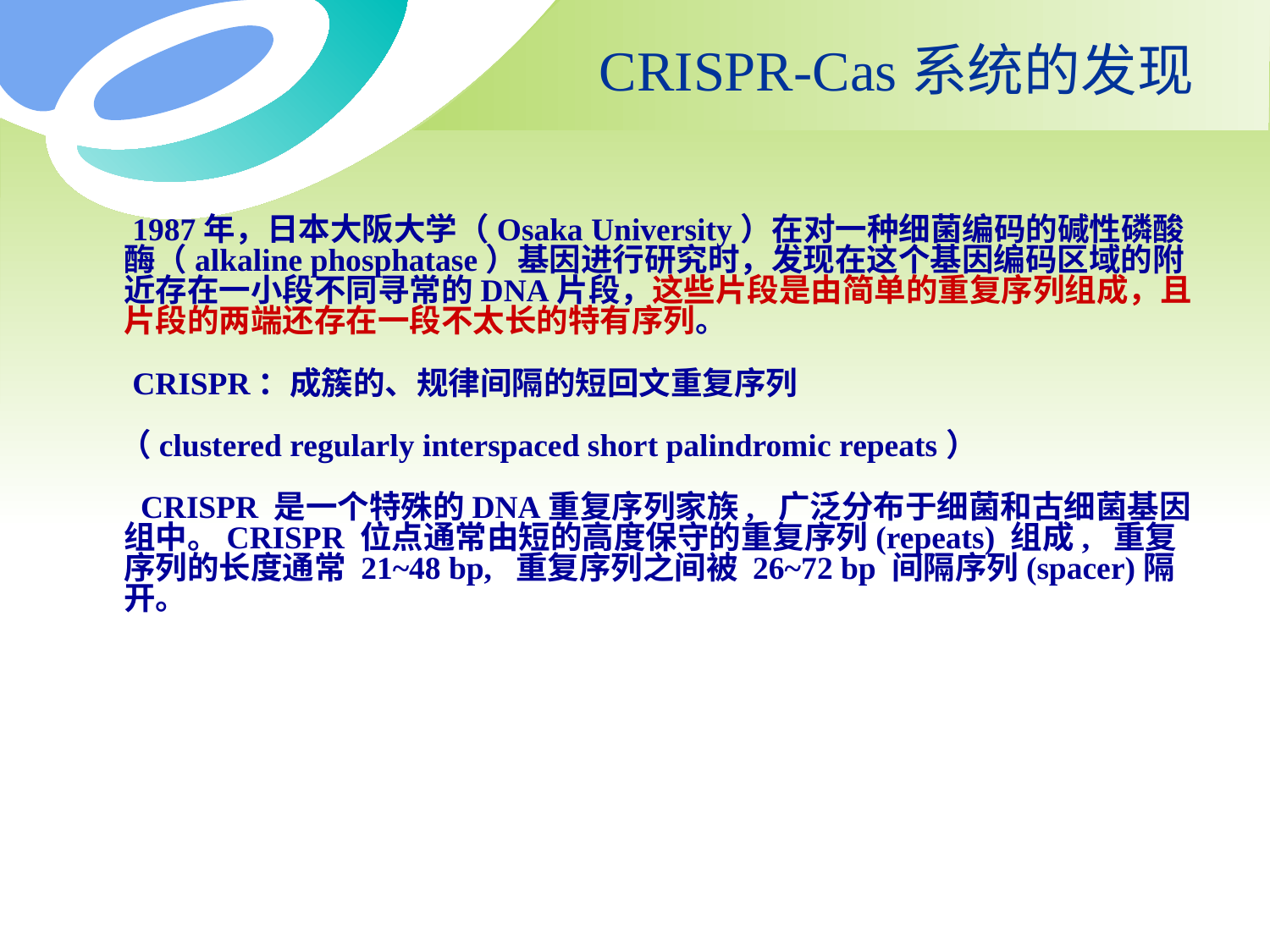

# CRISPR-Cas系统的发现

       1987年，日本大阪大学（Osaka University）在对一种细菌编码的碱性磷酸酶（alkaline phosphatase）基因进行研究时，发现在这个基因编码区域的附近存在一小段不同寻常的DNA片段，这些片段是由简单的重复序列组成，且片段的两端还存在一段不太长的特有序列。
       CRISPR：成簇的、规律间隔的短回文重复序列
     （clustered regularly interspaced short palindromic repeats）
        CRISPR 是一个特殊的DNA重复序列家族,  广泛分布于细菌和古细菌基因组中。CRISPR 位点通常由短的高度保守的重复序列(repeats) 组成,  重复序列的长度通常 21~48 bp,  重复序列之间被 26~72 bp 间隔序列(spacer)隔开。